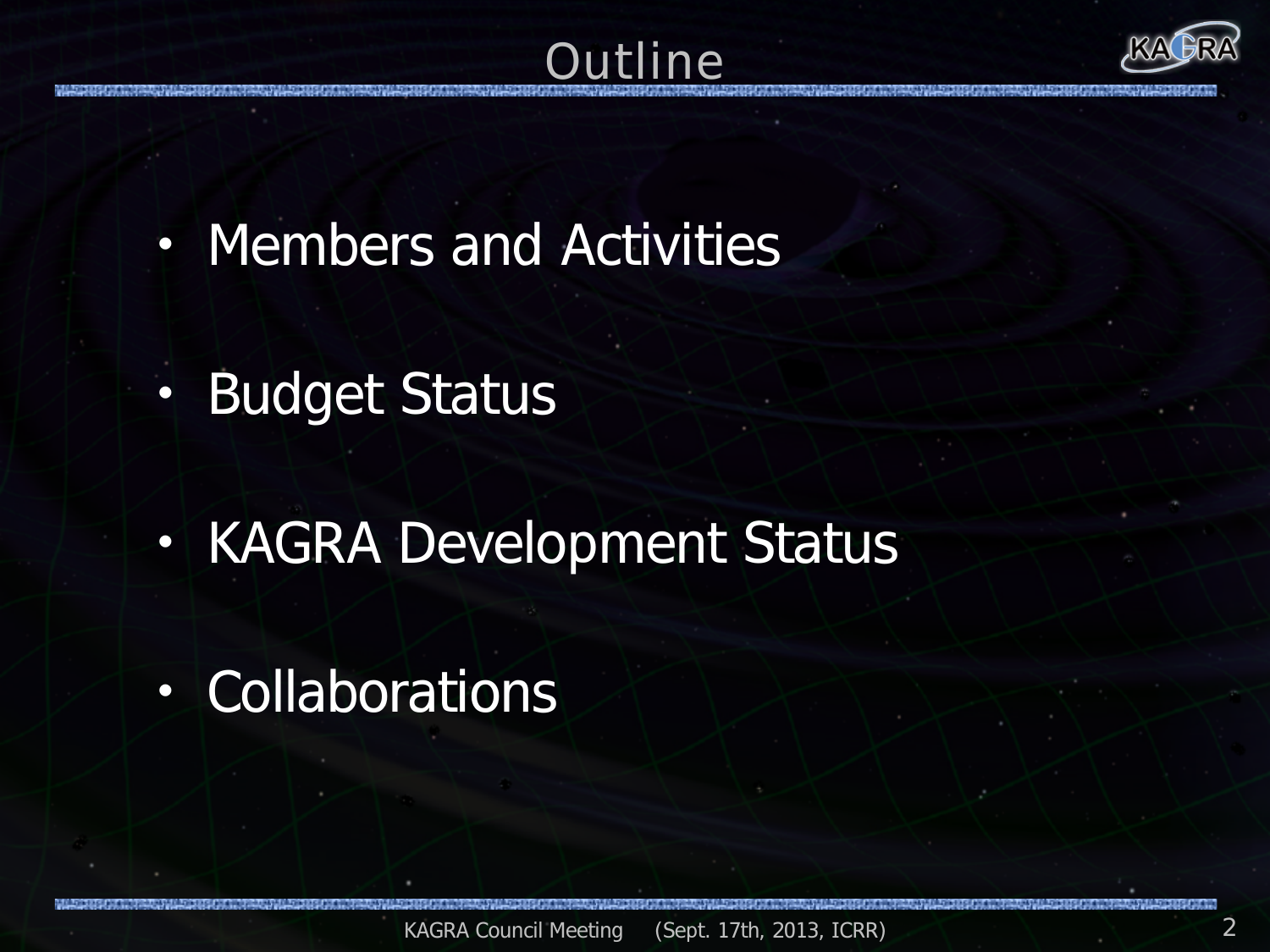

# Outline
・Members and Activities

・Budget Status

・KAGRA Development Status

・Collaborations

2
KAGRA Council Meeting　(Sept. 17th, 2013, ICRR)